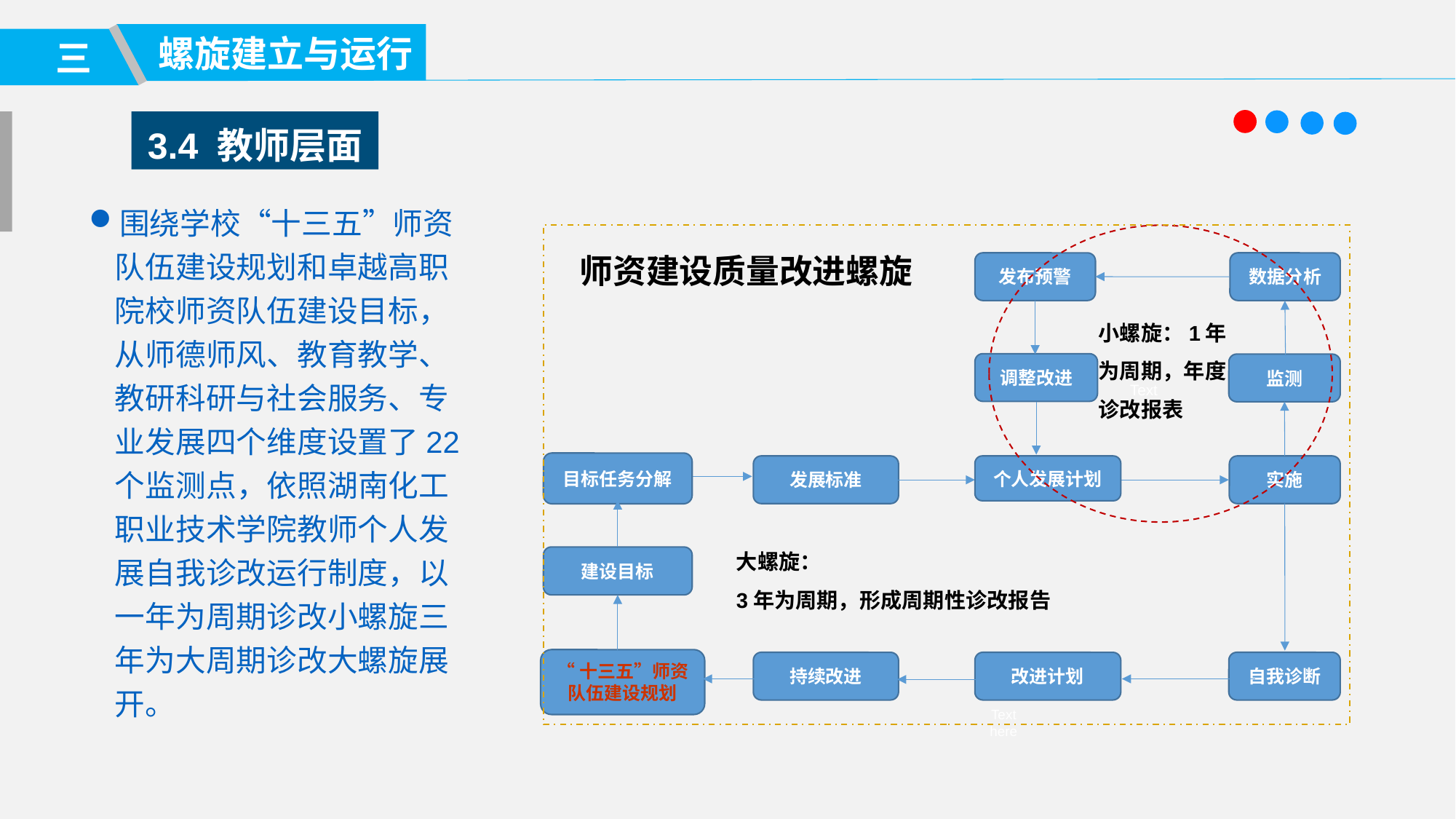

螺旋建立与运行
三

3.4 教师层面
围绕学校“十三五”师资队伍建设规划和卓越高职院校师资队伍建设目标，从师德师风、教育教学、教研科研与社会服务、专业发展四个维度设置了22个监测点，依照湖南化工职业技术学院教师个人发展自我诊改运行制度，以一年为周期诊改小螺旋三年为大周期诊改大螺旋展开。

发布预警

数据分析

小螺旋：1年为周期，年度诊改报表

调整改进

监测

Text 03

目标任务分解

发展标准

个人发展计划

实施
大螺旋：
3年为周期，形成周期性诊改报告

建设目标

“十三五”师资队伍建设规划

持续改进

改进计划

自我诊断

Text here
师资建设质量改进螺旋
42